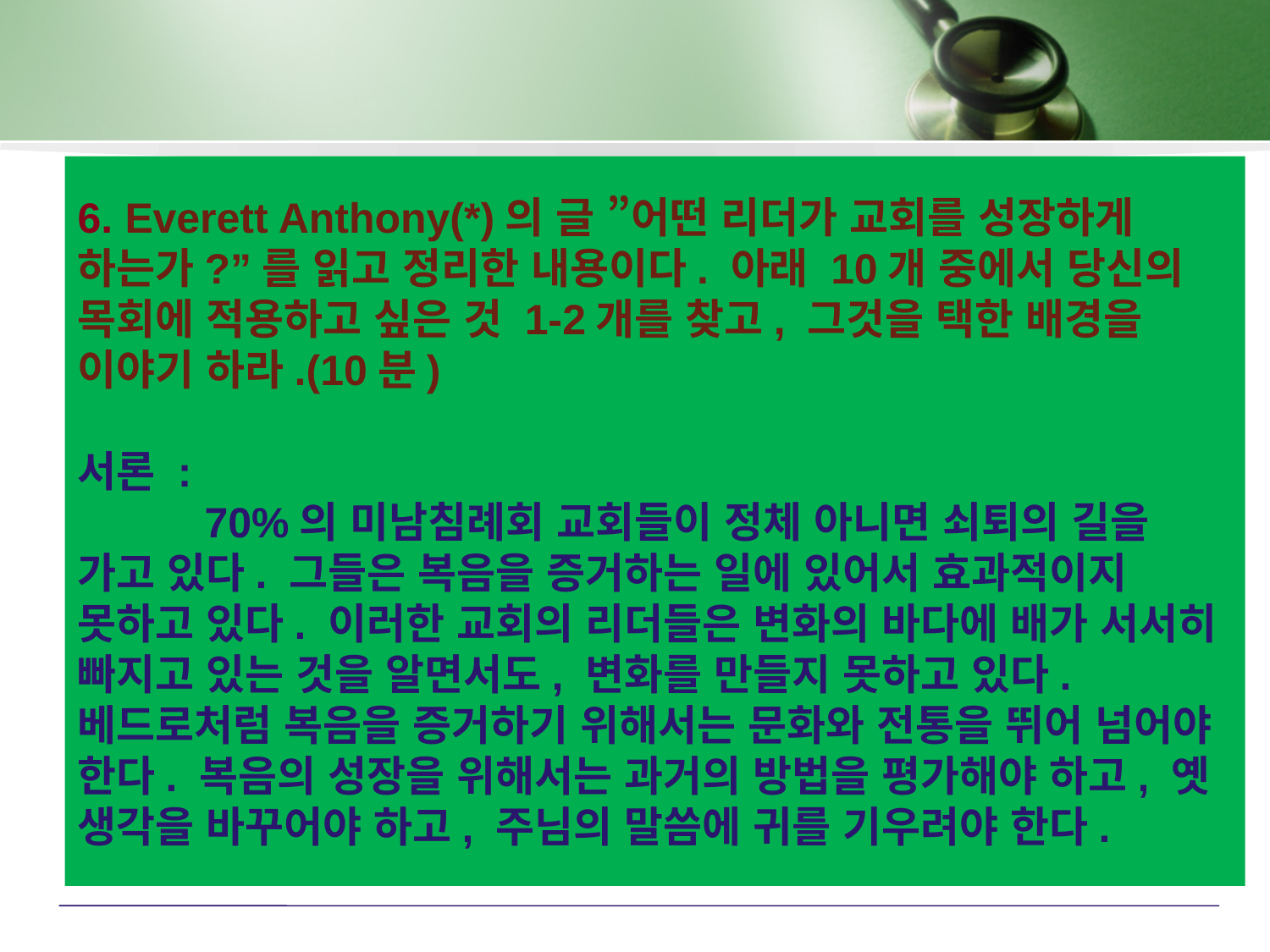

6. Everett Anthony(*)의 글 ”어떤 리더가 교회를 성장하게 하는가?”를 읽고 정리한 내용이다. 아래 10개 중에서 당신의 목회에 적용하고 싶은 것 1-2개를 찾고, 그것을 택한 배경을 이야기 하라.(10분)
 
서론 :
	70%의 미남침례회 교회들이 정체 아니면 쇠퇴의 길을 가고 있다. 그들은 복음을 증거하는 일에 있어서 효과적이지 못하고 있다. 이러한 교회의 리더들은 변화의 바다에 배가 서서히 빠지고 있는 것을 알면서도, 변화를 만들지 못하고 있다. 베드로처럼 복음을 증거하기 위해서는 문화와 전통을 뛰어 넘어야 한다. 복음의 성장을 위해서는 과거의 방법을 평가해야 하고, 옛 생각을 바꾸어야 하고, 주님의 말씀에 귀를 기우려야 한다.